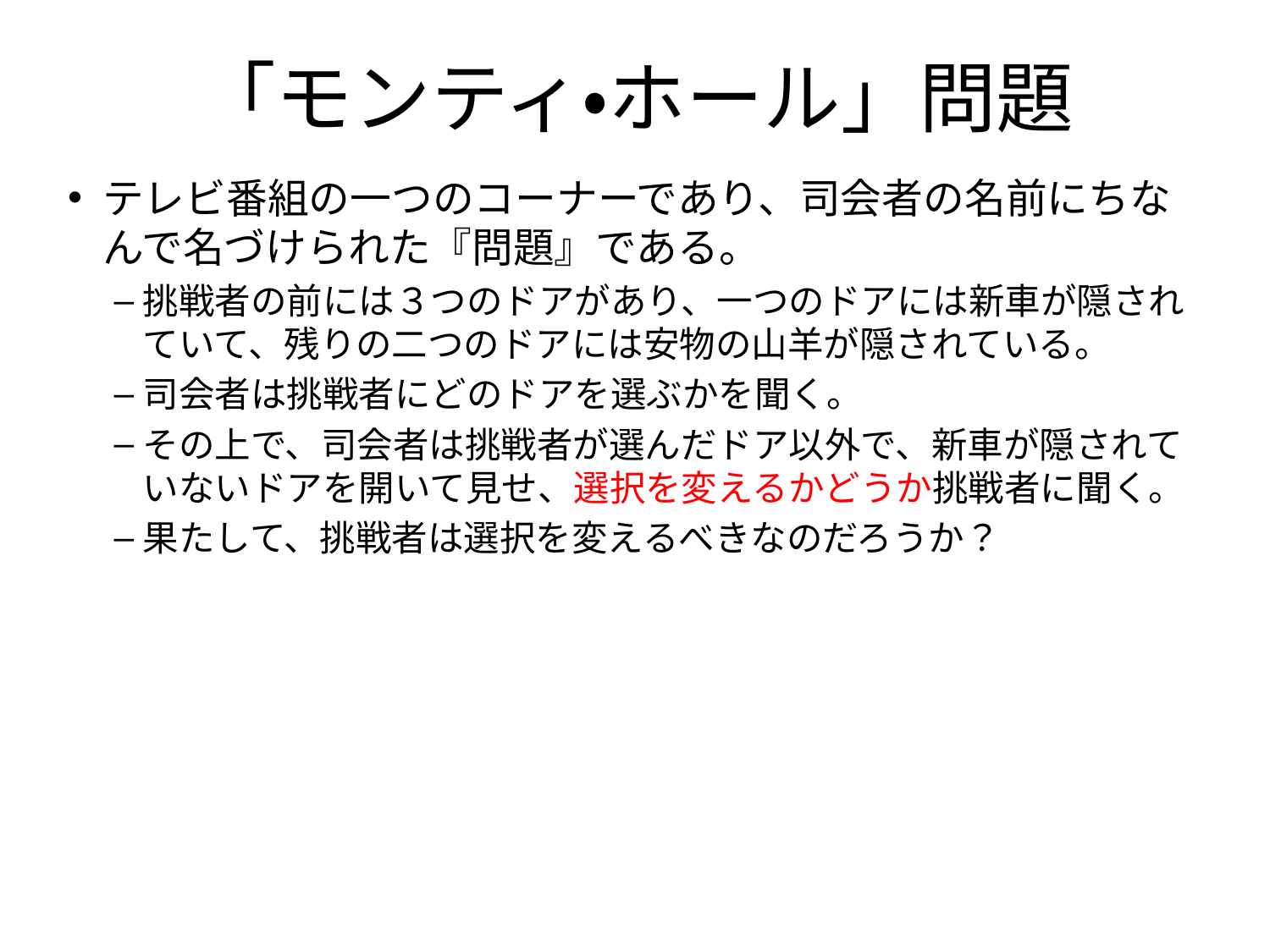

# 「モンティ・ホール」問題
テレビ番組の一つのコーナーであり、司会者の名前にちなんで名づけられた『問題』である。
挑戦者の前には３つのドアがあり、一つのドアには新車が隠されていて、残りの二つのドアには安物の山羊が隠されている。
司会者は挑戦者にどのドアを選ぶかを聞く。
その上で、司会者は挑戦者が選んだドア以外で、新車が隠されていないドアを開いて見せ、選択を変えるかどうか挑戦者に聞く。
果たして、挑戦者は選択を変えるべきなのだろうか？